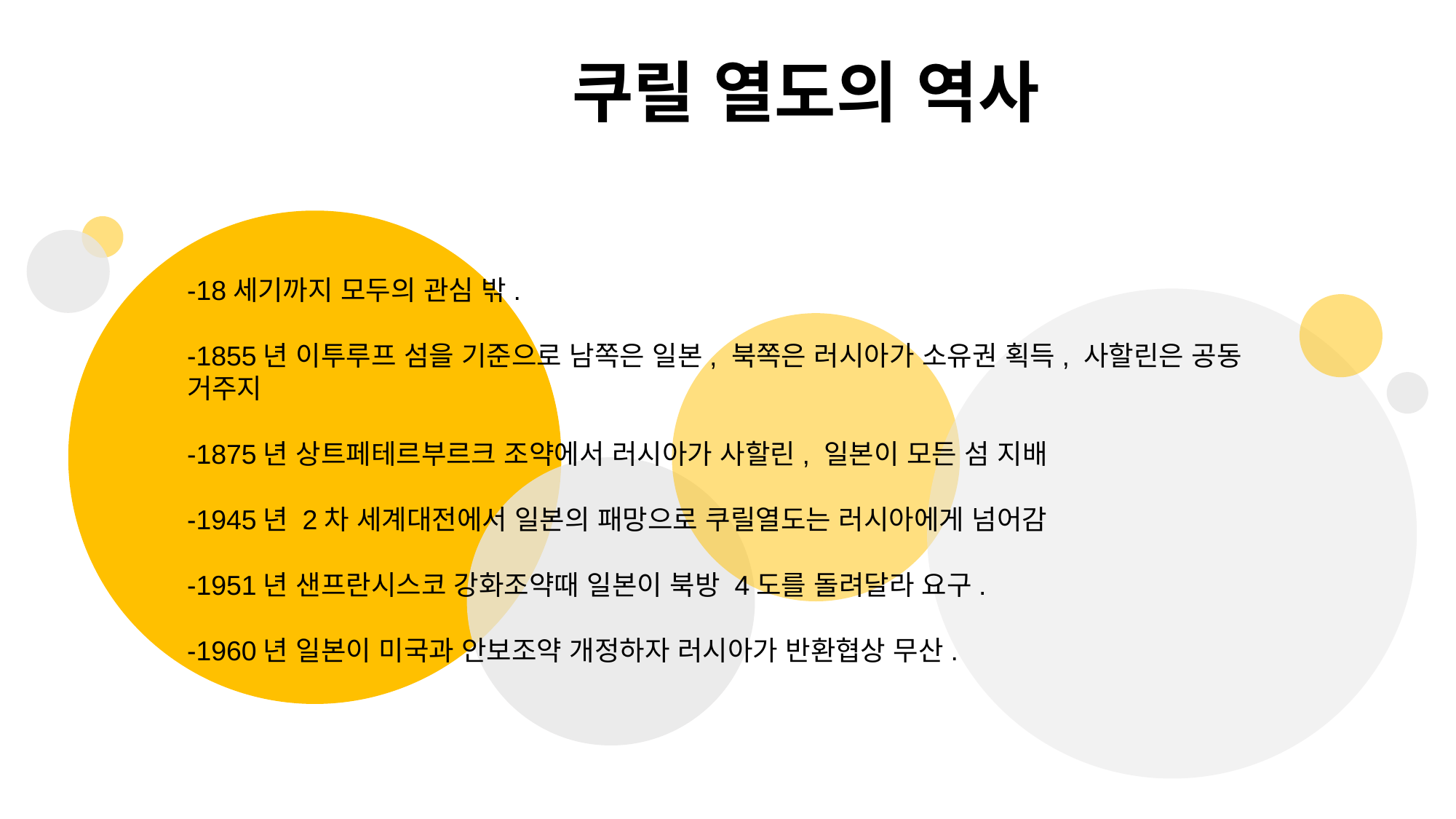

쿠릴 열도의 역사

-18세기까지 모두의 관심 밖.

-1855년 이투루프 섬을 기준으로 남쪽은 일본, 북쪽은 러시아가 소유권 획득, 사할린은 공동 거주지

-1875년 상트페테르부르크 조약에서 러시아가 사할린, 일본이 모든 섬 지배

-1945년 2차 세계대전에서 일본의 패망으로 쿠릴열도는 러시아에게 넘어감

-1951년 샌프란시스코 강화조약때 일본이 북방 4도를 돌려달라 요구.

-1960년 일본이 미국과 안보조약 개정하자 러시아가 반환협상 무산.